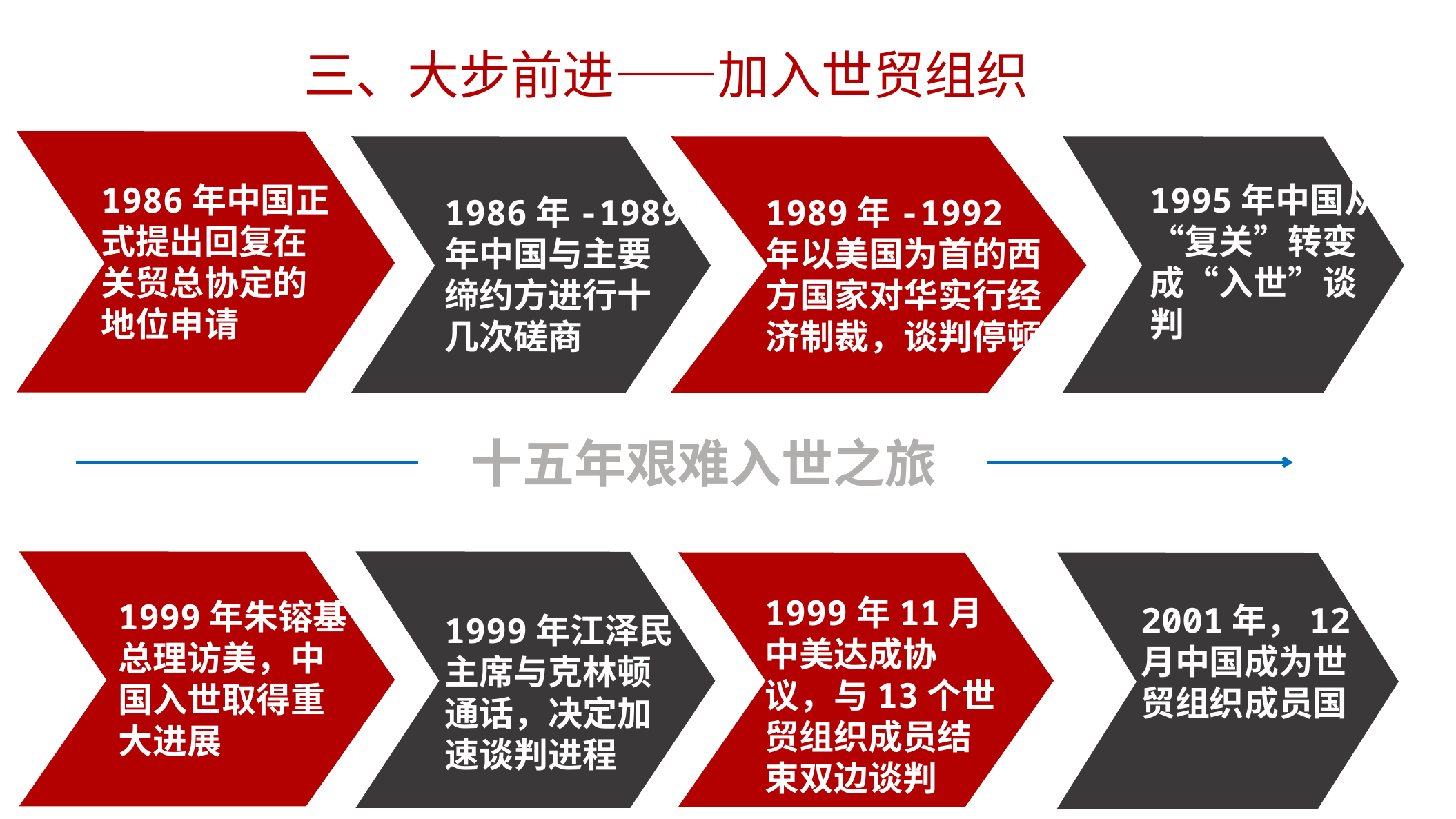

三、大步前进——加入世贸组织

1986年中国正式提出回复在关贸总协定的地位申请
1995年中国从“复关”转变成“入世”谈判
1986年-1989年中国与主要缔约方进行十几次磋商
1989年-1992年以美国为首的西方国家对华实行经济制裁，谈判停顿
十五年艰难入世之旅

1999年11月中美达成协议，与13个世贸组织成员结束双边谈判
1999年朱镕基总理访美，中国入世取得重大进展
2001年，12月中国成为世贸组织成员国
1999年江泽民主席与克林顿通话，决定加速谈判进程